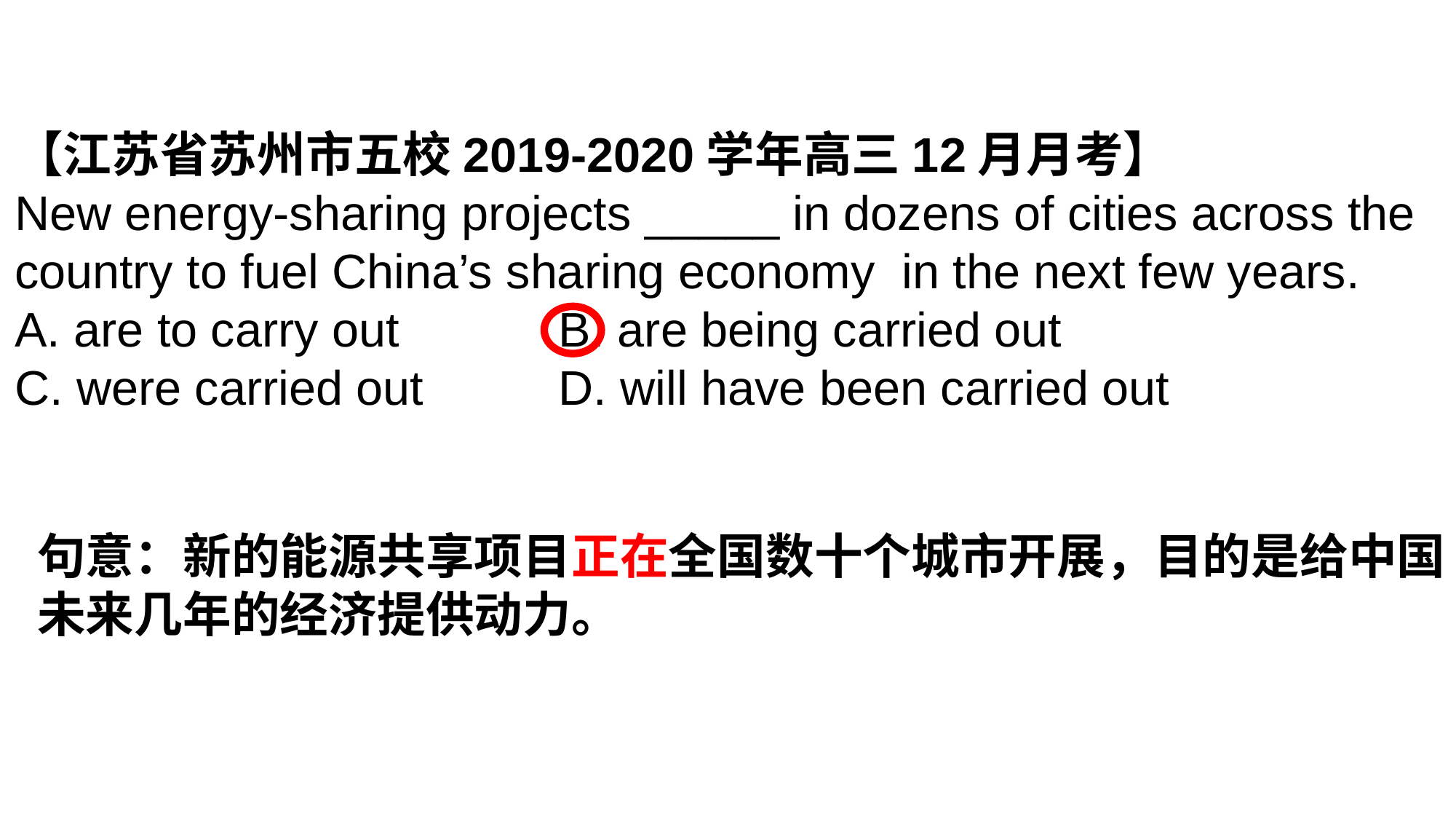

【江苏省苏州市五校2019-2020学年高三12月月考】
New energy-sharing projects _____ in dozens of cities across the country to fuel China’s sharing economy  in the next few years.
A. are to carry out	        B. are being carried out
C. were carried out	        D. will have been carried out

句意：新的能源共享项目正在全国数十个城市开展，目的是给中国未来几年的经济提供动力。